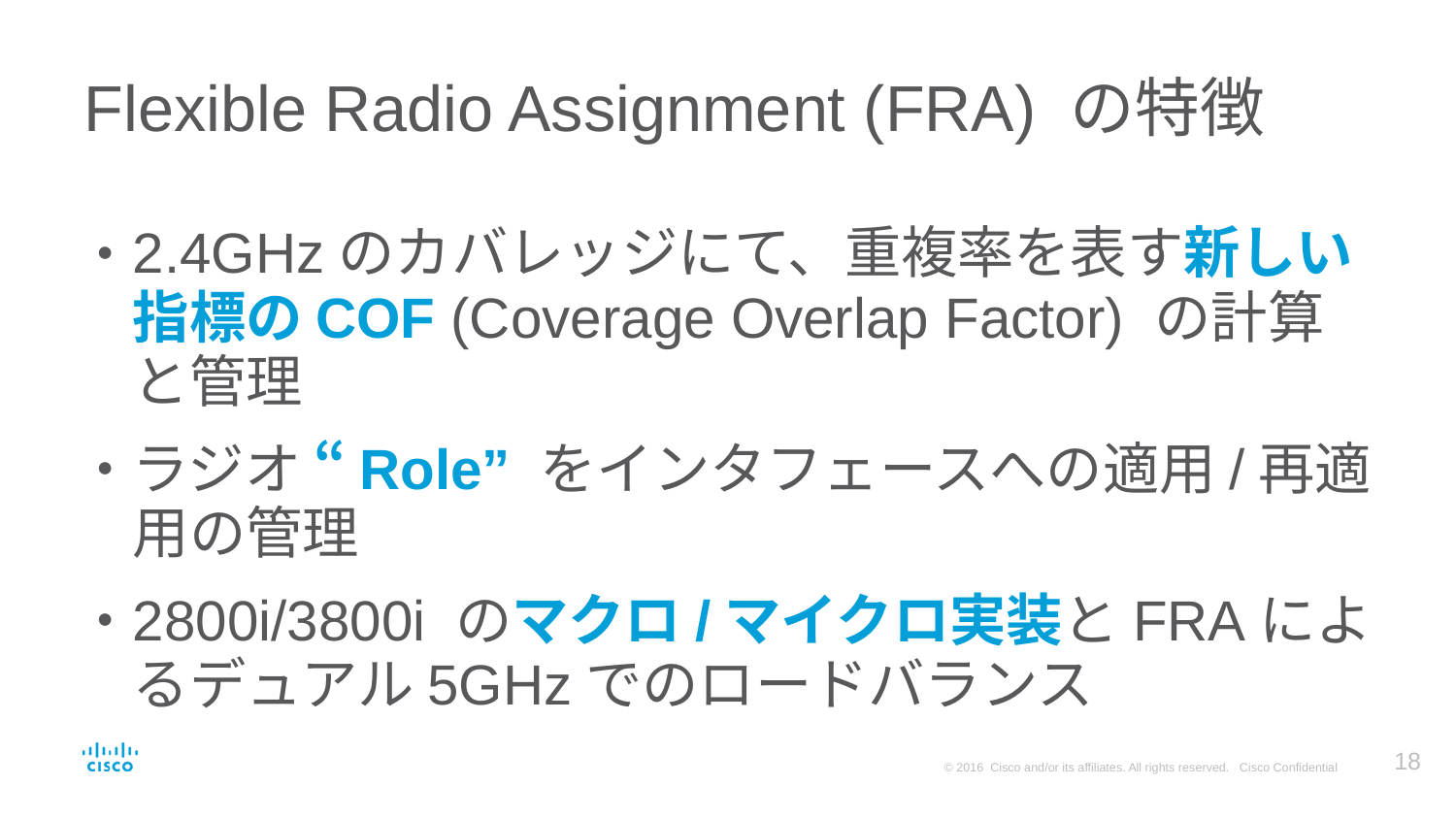

# Flexible Radio Assignment (FRA) の特徴
2.4GHzのカバレッジにて、重複率を表す新しい指標のCOF (Coverage Overlap Factor) の計算と管理
ラジオ “Role” をインタフェースへの適用/再適用の管理
2800i/3800i のマクロ/マイクロ実装とFRAによるデュアル5GHzでのロードバランス